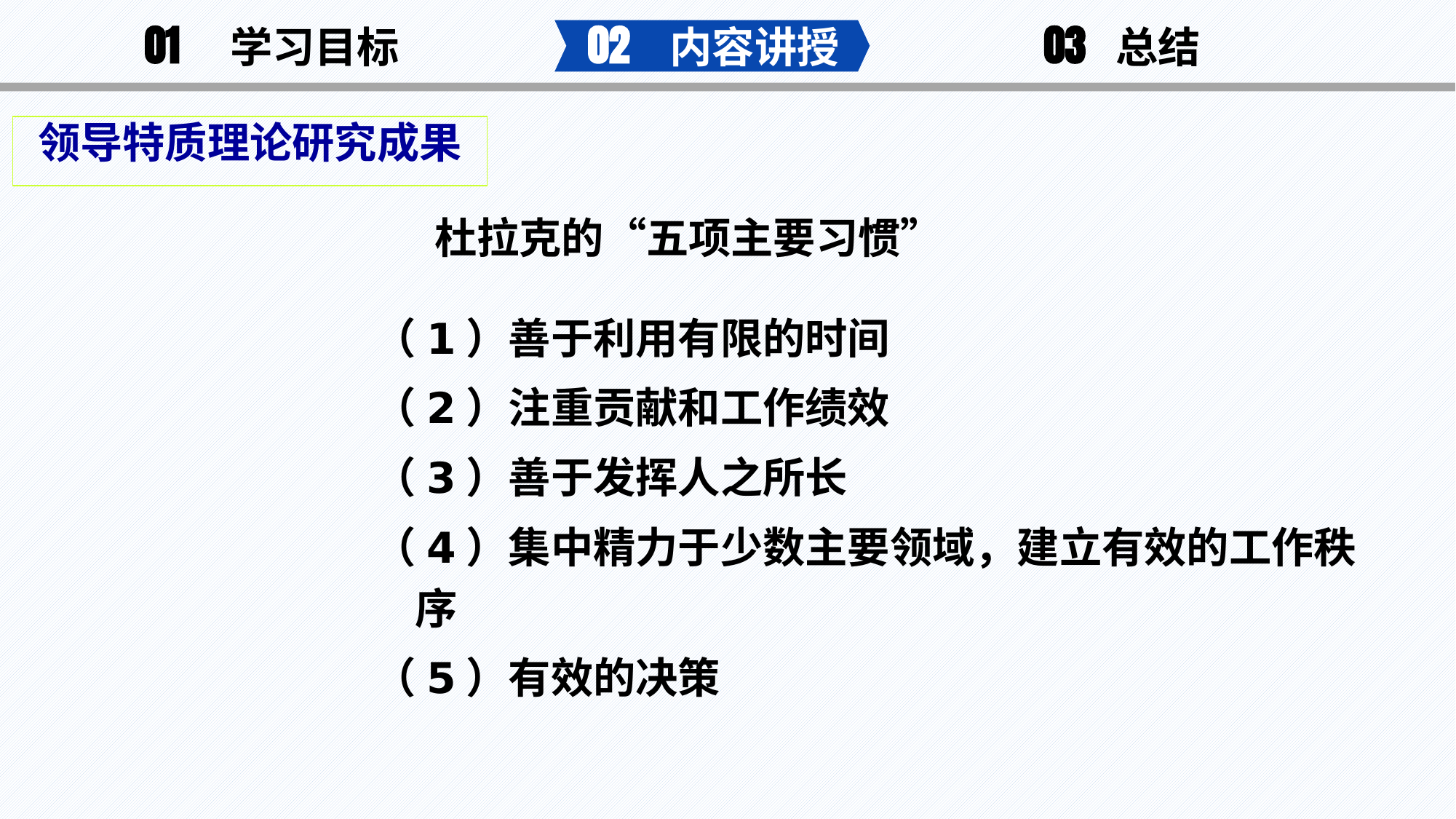

02   内容讲授
03  总结
01    学习目标

领导特质理论研究成果
# 杜拉克的“五项主要习惯”
（1）善于利用有限的时间
（2）注重贡献和工作绩效
（3）善于发挥人之所长
（4）集中精力于少数主要领域，建立有效的工作秩序
（5）有效的决策